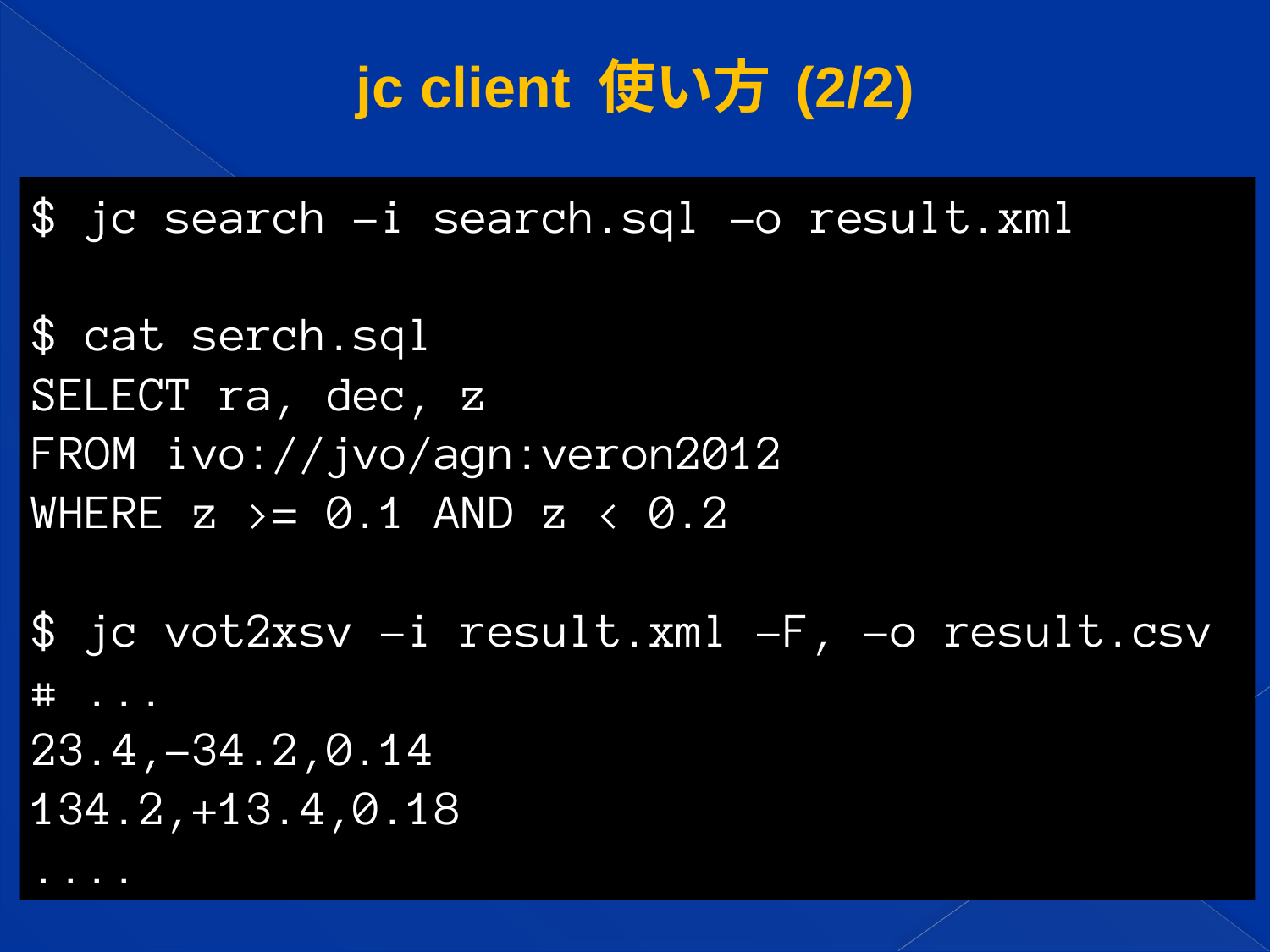

# jc client 使い方 (2/2)
$ jc search –i search.sql –o result.xml

$ cat serch.sql
SELECT ra, dec, z
FROM ivo://jvo/agn:veron2012
WHERE z >= 0.1 AND z < 0.2

$ jc vot2xsv –i result.xml –F, -o result.csv
# ...
23.4,-34.2,0.14
134.2,+13.4,0.18
....